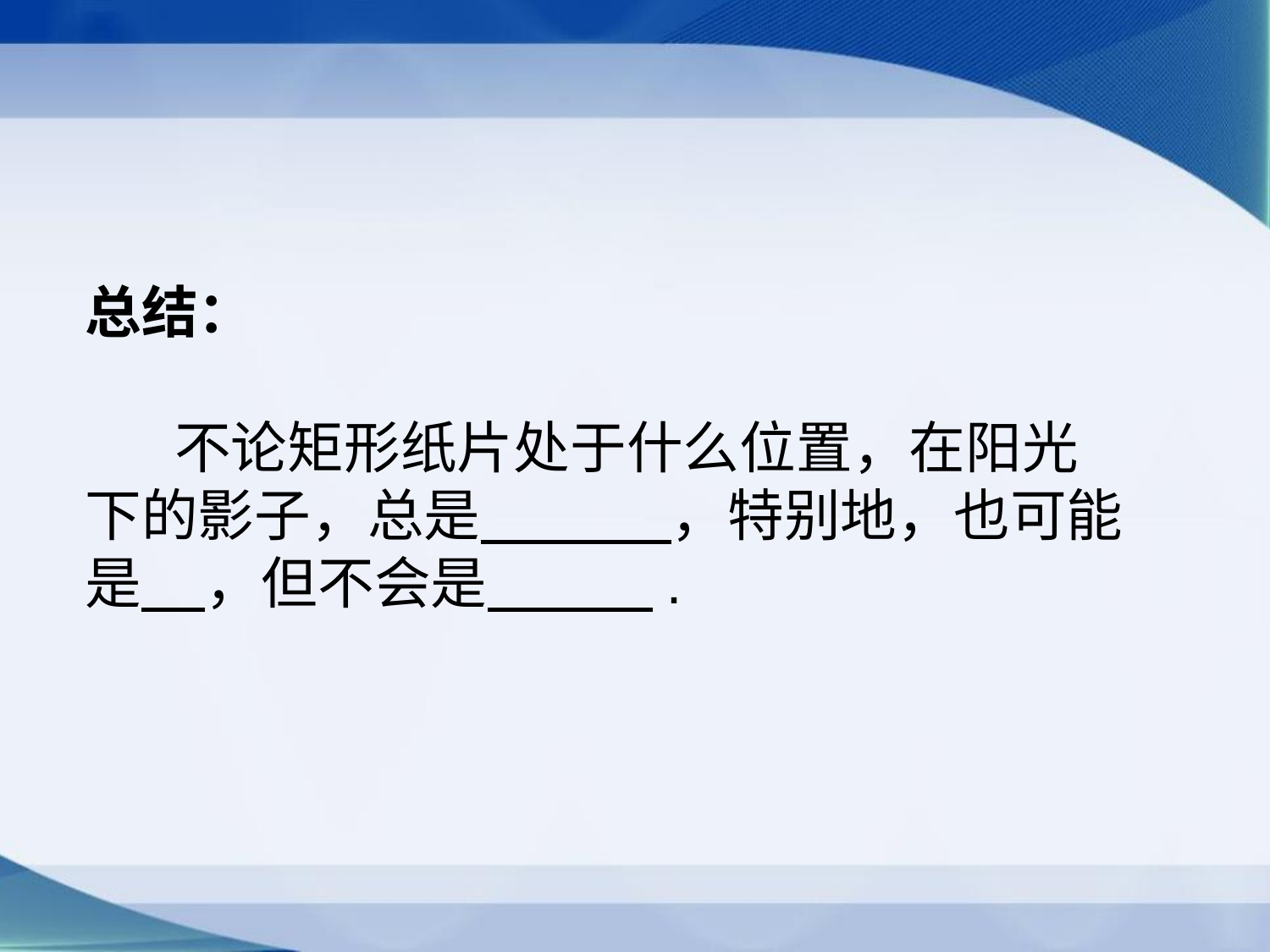

总结：

      不论矩形纸片处于什么位置，在阳光下的影子，总是               ，特别地，也可能是     ，但不会是             .